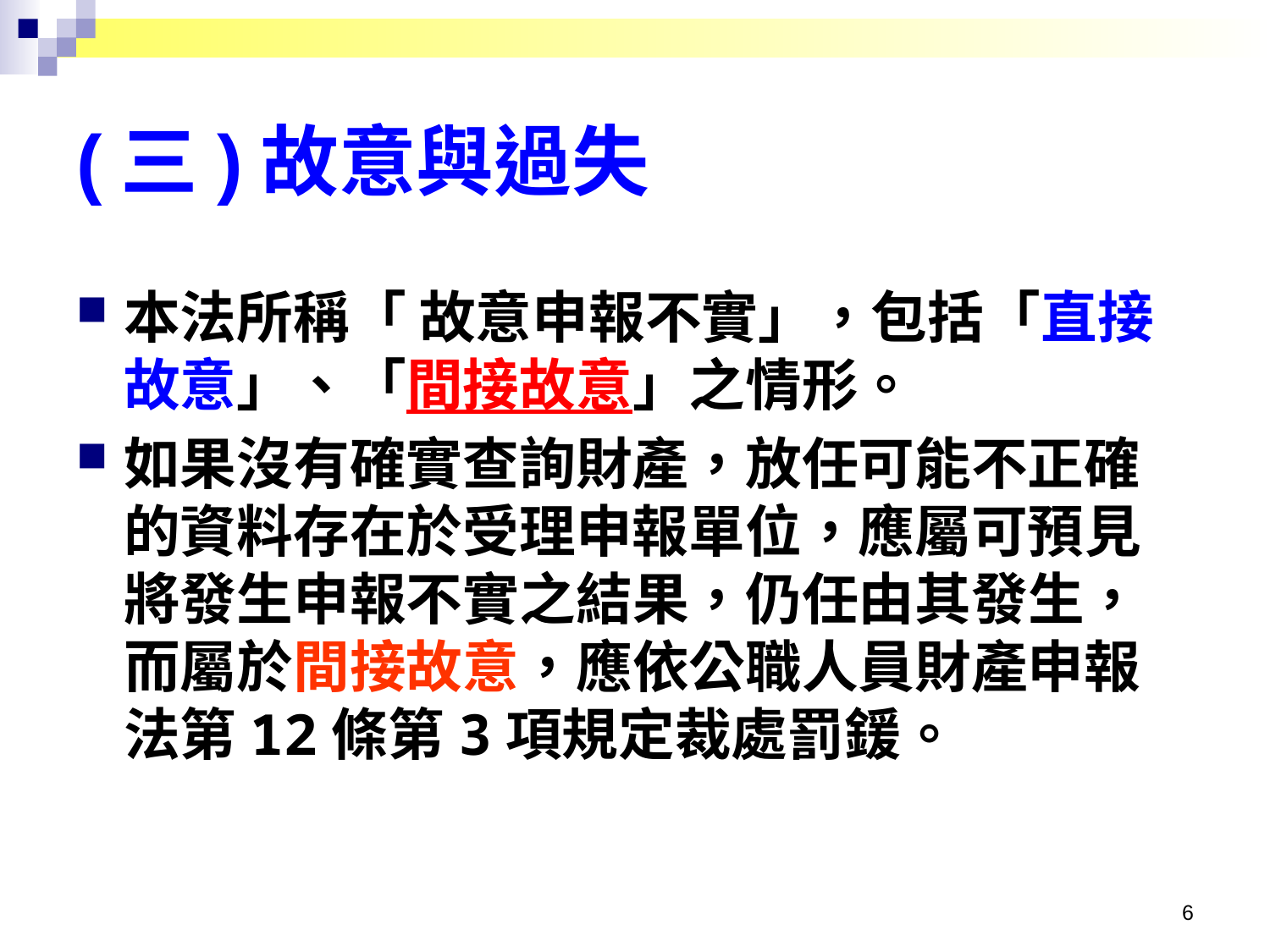

(三)故意與過失
本法所稱「 故意申報不實」，包括「直接故意」、「間接故意」之情形。
如果沒有確實查詢財產，放任可能不正確的資料存在於受理申報單位，應屬可預見將發生申報不實之結果，仍任由其發生，而屬於間接故意，應依公職人員財產申報法第12條第3項規定裁處罰鍰。

6